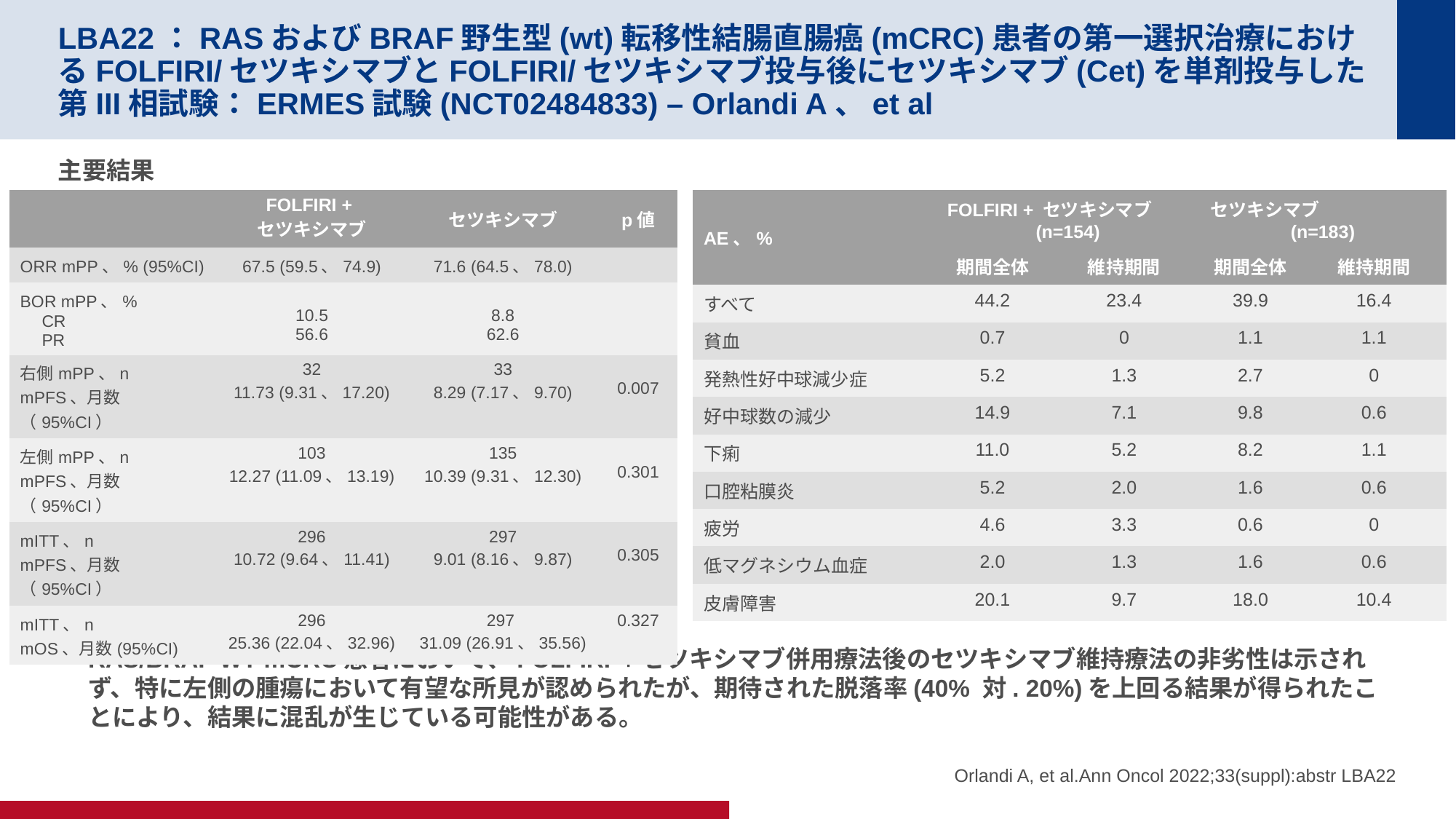

# LBA22：RASおよびBRAF野生型(wt)転移性結腸直腸癌(mCRC)患者の第一選択治療におけるFOLFIRI/セツキシマブとFOLFIRI/セツキシマブ投与後にセツキシマブ(Cet)を単剤投与した第III相試験：ERMES試験(NCT02484833) – Orlandi A、et al
主要結果
結論
RAS/BRAF WT mCRC患者において、FOLFIRI＋セツキシマブ併用療法後のセツキシマブ維持療法の非劣性は示されず、特に左側の腫瘍において有望な所見が認められたが、期待された脱落率(40% 対. 20%)を上回る結果が得られたことにより、結果に混乱が生じている可能性がある。
|  | FOLFIRI + セツキシマブ | セツキシマブ | p値 |
| --- | --- | --- | --- |
| ORR mPP、% (95%CI) | 67.5 (59.5、74.9) | 71.6 (64.5、78.0) |  |
| BOR mPP、% CR PR | 10.5 56.6 | 8.8 62.6 |  |
| 右側mPP、n mPFS、月数（95%CI） | 32 11.73 (9.31、17.20) | 33 8.29 (7.17、9.70) | 0.007 |
| 左側mPP、n mPFS、月数（95%CI） | 103 12.27 (11.09、13.19) | 135 10.39 (9.31、12.30) | 0.301 |
| mITT、n mPFS、月数（95%CI） | 296 10.72 (9.64、11.41) | 297 9.01 (8.16、9.87) | 0.305 |
| mITT、n mOS、月数(95%CI) | 296 25.36 (22.04、32.96) | 297 31.09 (26.91、35.56) | 0.327 |
| AE、% | FOLFIRI + セツキシマブ (n=154) |  | セツキシマブ (n=183) |  |
| --- | --- | --- | --- | --- |
|  | 期間全体 | 維持期間 | 期間全体 | 維持期間 |
| すべて | 44.2 | 23.4 | 39.9 | 16.4 |
| 貧血 | 0.7 | 0 | 1.1 | 1.1 |
| 発熱性好中球減少症 | 5.2 | 1.3 | 2.7 | 0 |
| 好中球数の減少 | 14.9 | 7.1 | 9.8 | 0.6 |
| 下痢 | 11.0 | 5.2 | 8.2 | 1.1 |
| 口腔粘膜炎 | 5.2 | 2.0 | 1.6 | 0.6 |
| 疲労 | 4.6 | 3.3 | 0.6 | 0 |
| 低マグネシウム血症 | 2.0 | 1.3 | 1.6 | 0.6 |
| 皮膚障害 | 20.1 | 9.7 | 18.0 | 10.4 |
Orlandi A, et al.Ann Oncol 2022;33(suppl):abstr LBA22